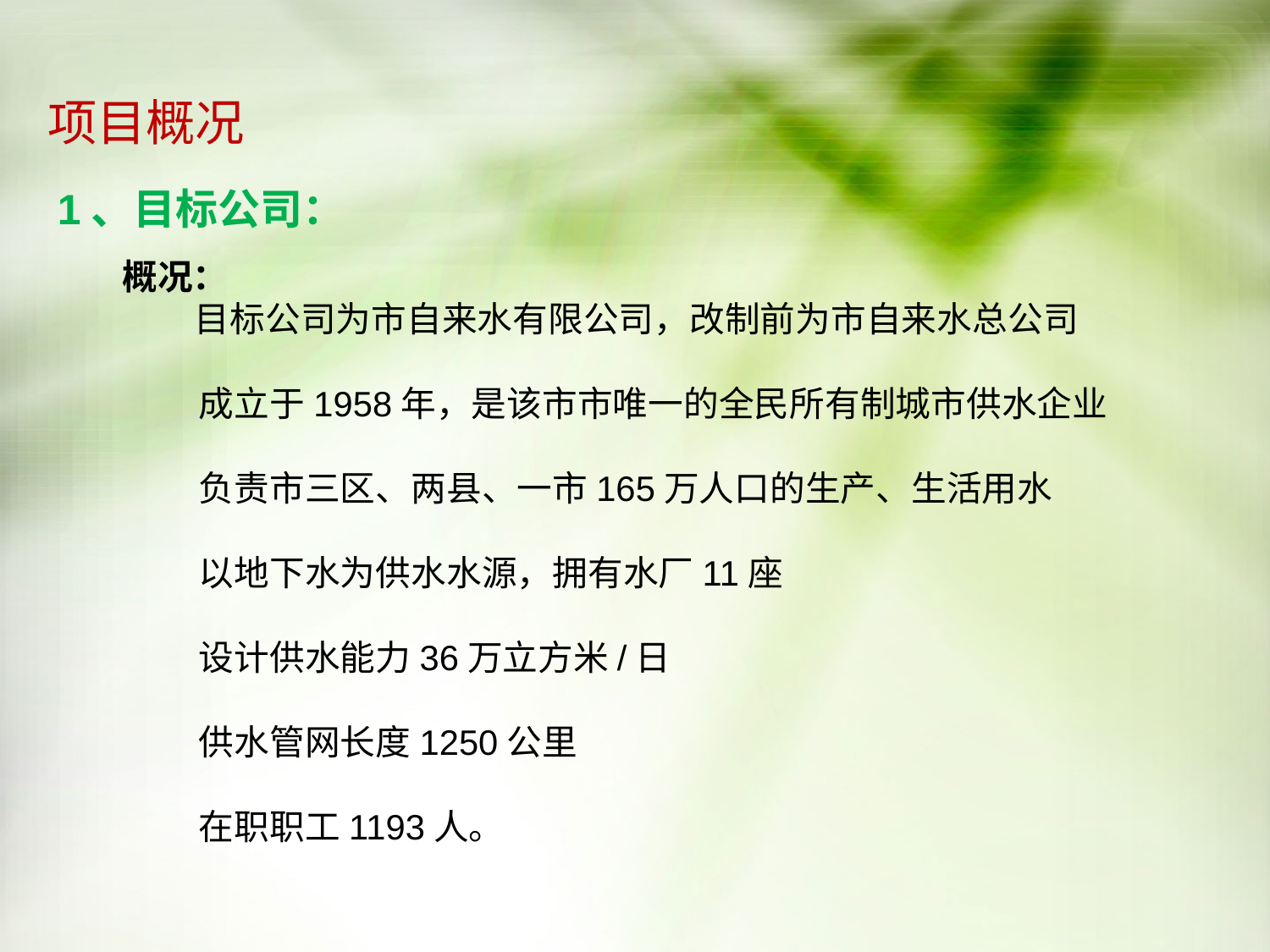

项目概况
1、目标公司：

       概况：
                目标公司为市自来水有限公司，改制前为市自来水总公司

                 成立于1958年，是该市市唯一的全民所有制城市供水企业

                 负责市三区、两县、一市165万人口的生产、生活用水

                 以地下水为供水水源，拥有水厂11座

                 设计供水能力36万立方米/日

                 供水管网长度1250公里

                 在职职工1193人。